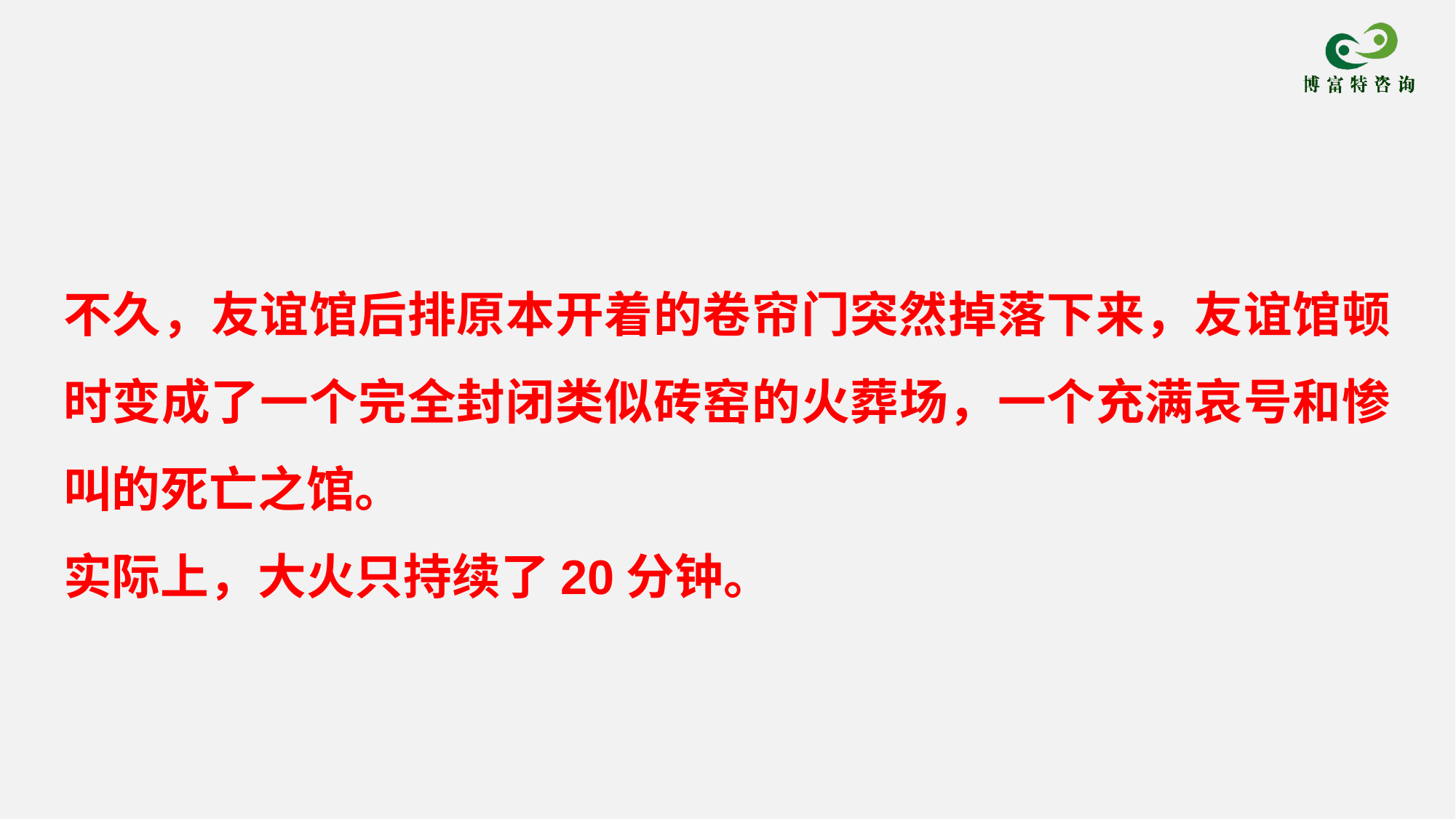

不久，友谊馆后排原本开着的卷帘门突然掉落下来，友谊馆顿时变成了一个完全封闭类似砖窑的火葬场，一个充满哀号和惨叫的死亡之馆。
实际上，大火只持续了20分钟。